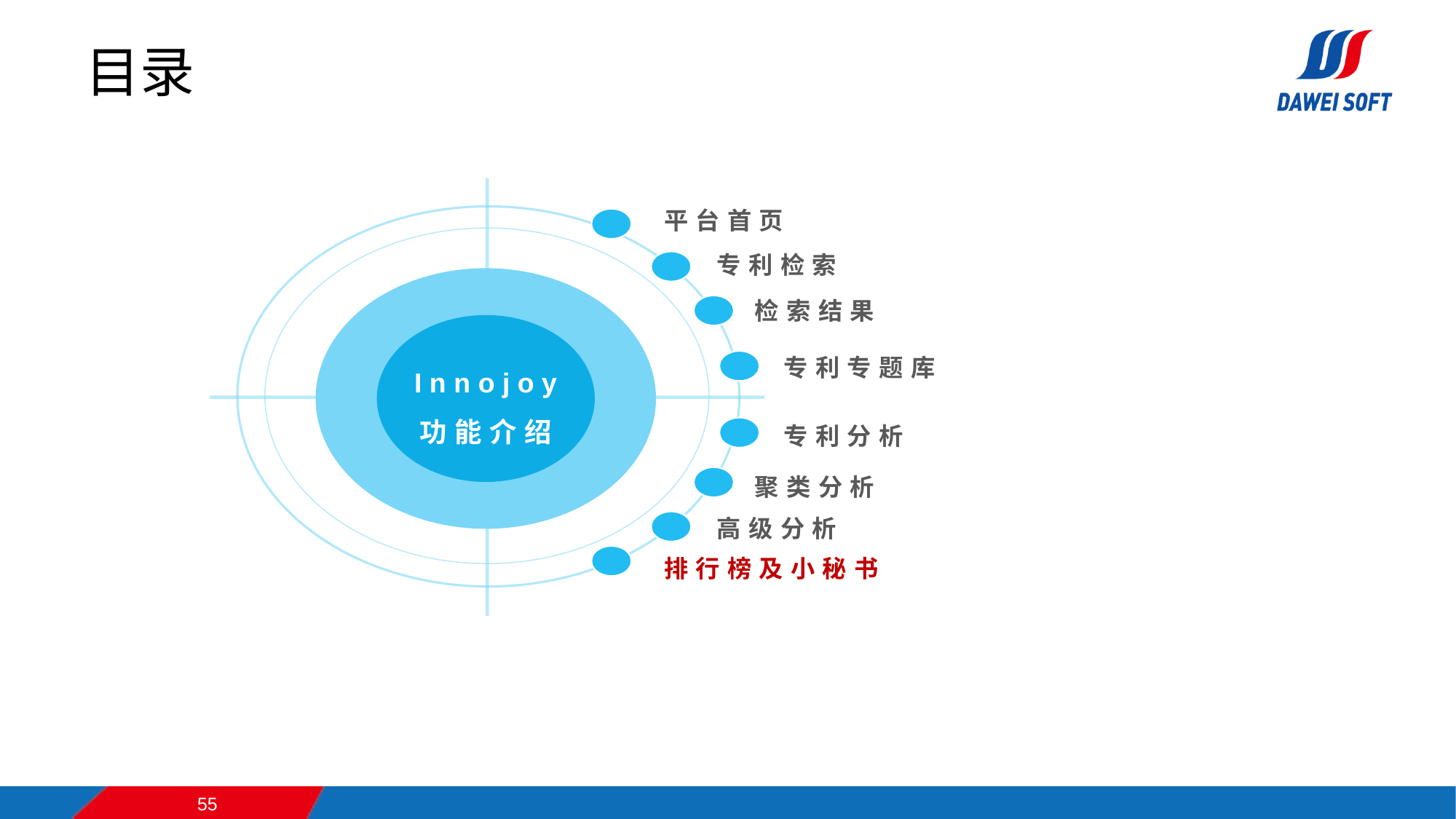

# 目录

平台首页

专利检索

检索结果

Innojoy
功能介绍
专利专题库

专利分析

聚类分析

高级分析

排行榜及小秘书